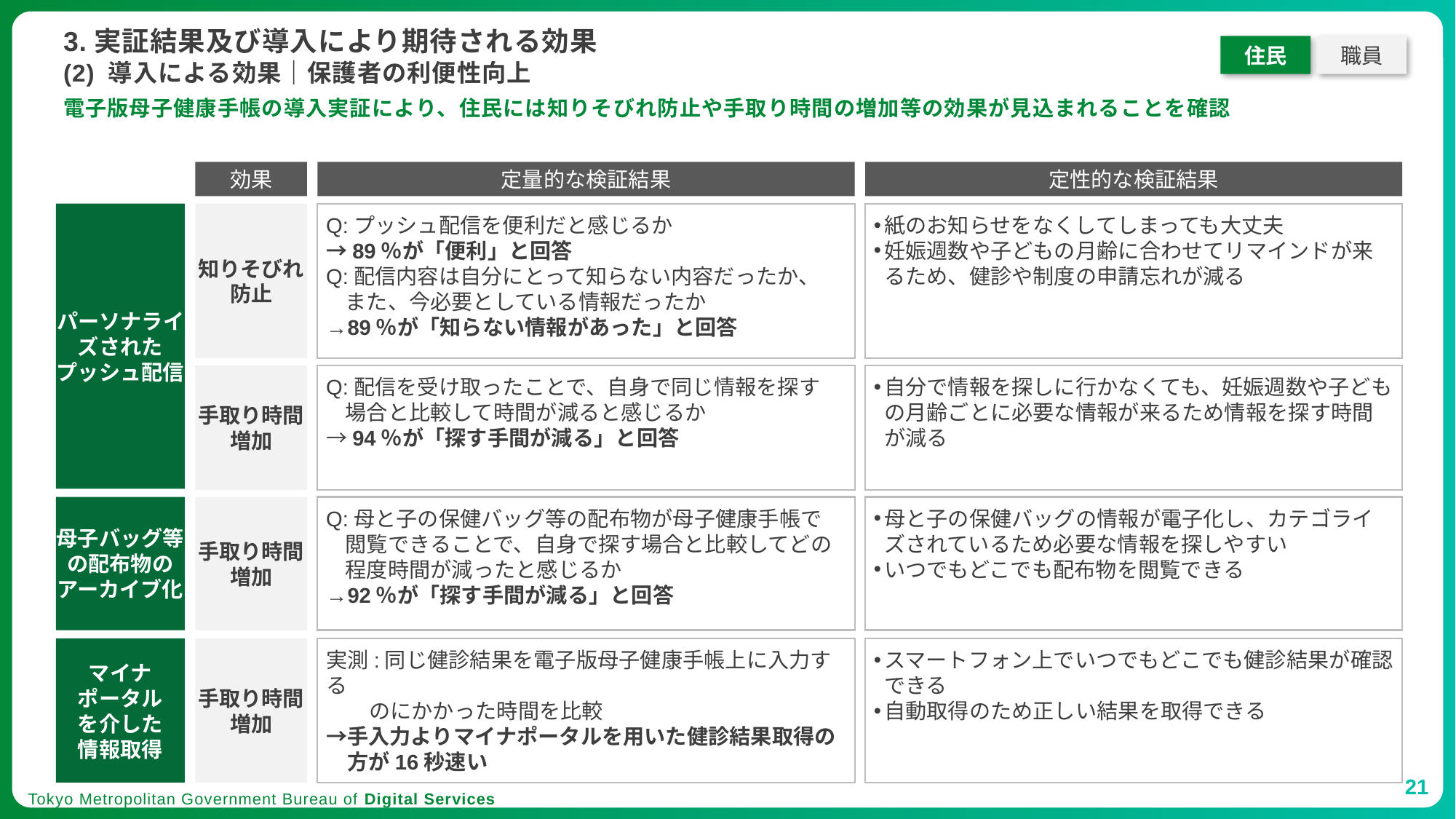

3.実証結果及び導入により期待される効果
住民
職員
# (2) 導入による効果｜保護者の利便性向上
電子版母子健康手帳の導入実証により、住民には知りそびれ防止や手取り時間の増加等の効果が見込まれることを確認
効果
定量的な検証結果
定性的な検証結果
パーソナライズされた
プッシュ配信
知りそびれ防止
Q:プッシュ配信を便利だと感じるか
→89％が「便利」と回答
Q:配信内容は自分にとって知らない内容だったか、
   また、今必要としている情報だったか
→89％が「知らない情報があった」と回答
紙のお知らせをなくしてしまっても大丈夫
妊娠週数や子どもの月齢に合わせてリマインドが来るため、健診や制度の申請忘れが減る
手取り時間増加
Q:配信を受け取ったことで、自身で同じ情報を探す
   場合と比較して時間が減ると感じるか
→94％が「探す手間が減る」と回答
自分で情報を探しに行かなくても、妊娠週数や子どもの月齢ごとに必要な情報が来るため情報を探す時間が減る
母子バッグ等の配布物のアーカイブ化
手取り時間増加
Q:母と子の保健バッグ等の配布物が母子健康手帳で
   閲覧できることで、自身で探す場合と比較してどの
   程度時間が減ったと感じるか
→92％が「探す手間が減る」と回答
母と子の保健バッグの情報が電子化し、カテゴライズされているため必要な情報を探しやすい
いつでもどこでも配布物を閲覧できる
マイナ
ポータル
を介した
情報取得
手取り時間増加
実測:同じ健診結果を電子版母子健康手帳上に入力する
        のにかかった時間を比較
→手入力よりマイナポータルを用いた健診結果取得の
　方が16秒速い
スマートフォン上でいつでもどこでも健診結果が確認できる
自動取得のため正しい結果を取得できる
21